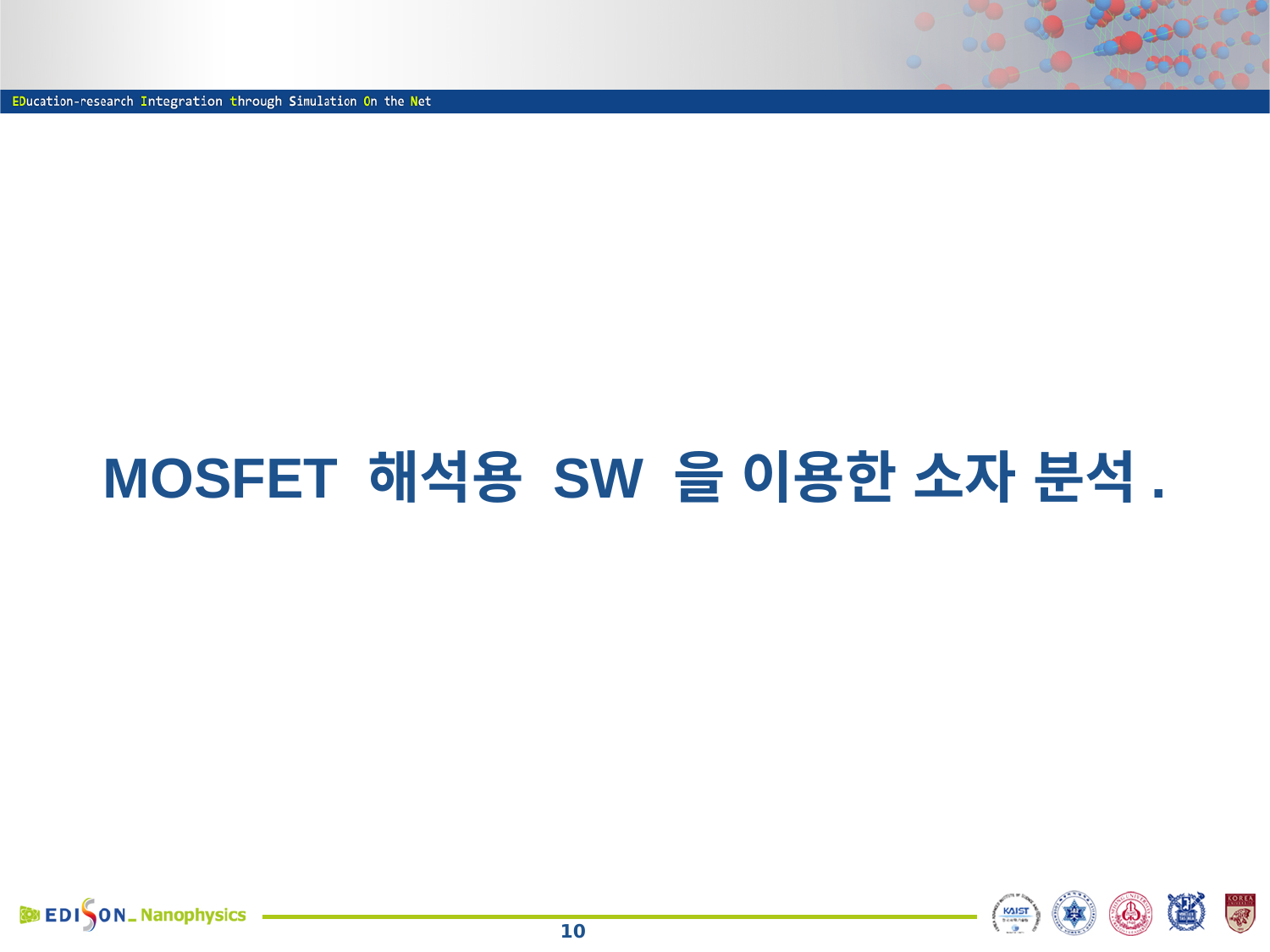

MOSFET 해석용 SW 을 이용한 소자 분석.
10